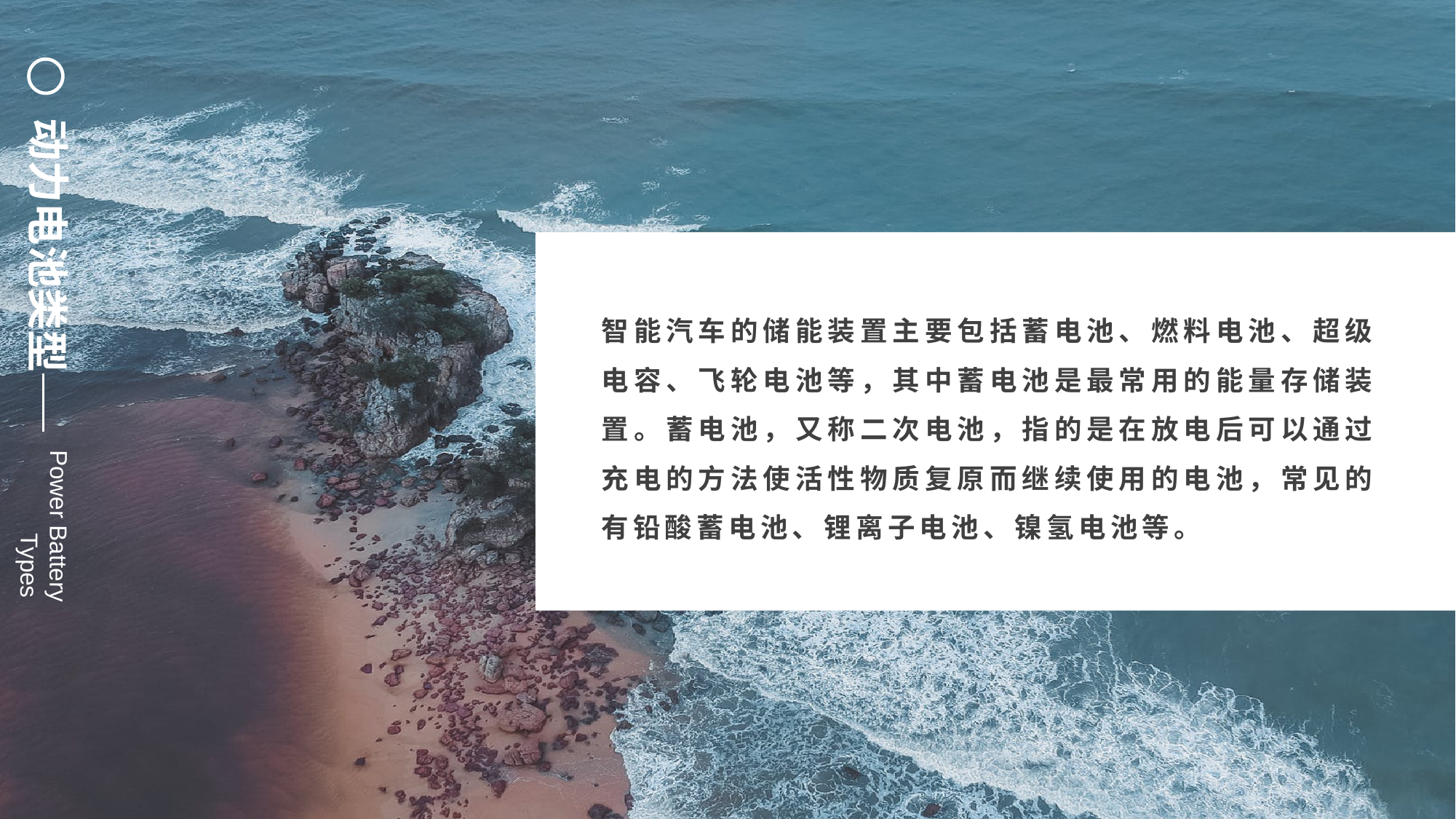

动力电池类型
Power Battery             Types

智能汽车的储能装置主要包括蓄电池、燃料电池、超级电容、飞轮电池等，其中蓄电池是最常用的能量存储装置。蓄电池，又称二次电池，指的是在放电后可以通过充电的方法使活性物质复原而继续使用的电池，常见的有铅酸蓄电池、锂离子电池、镍氢电池等。